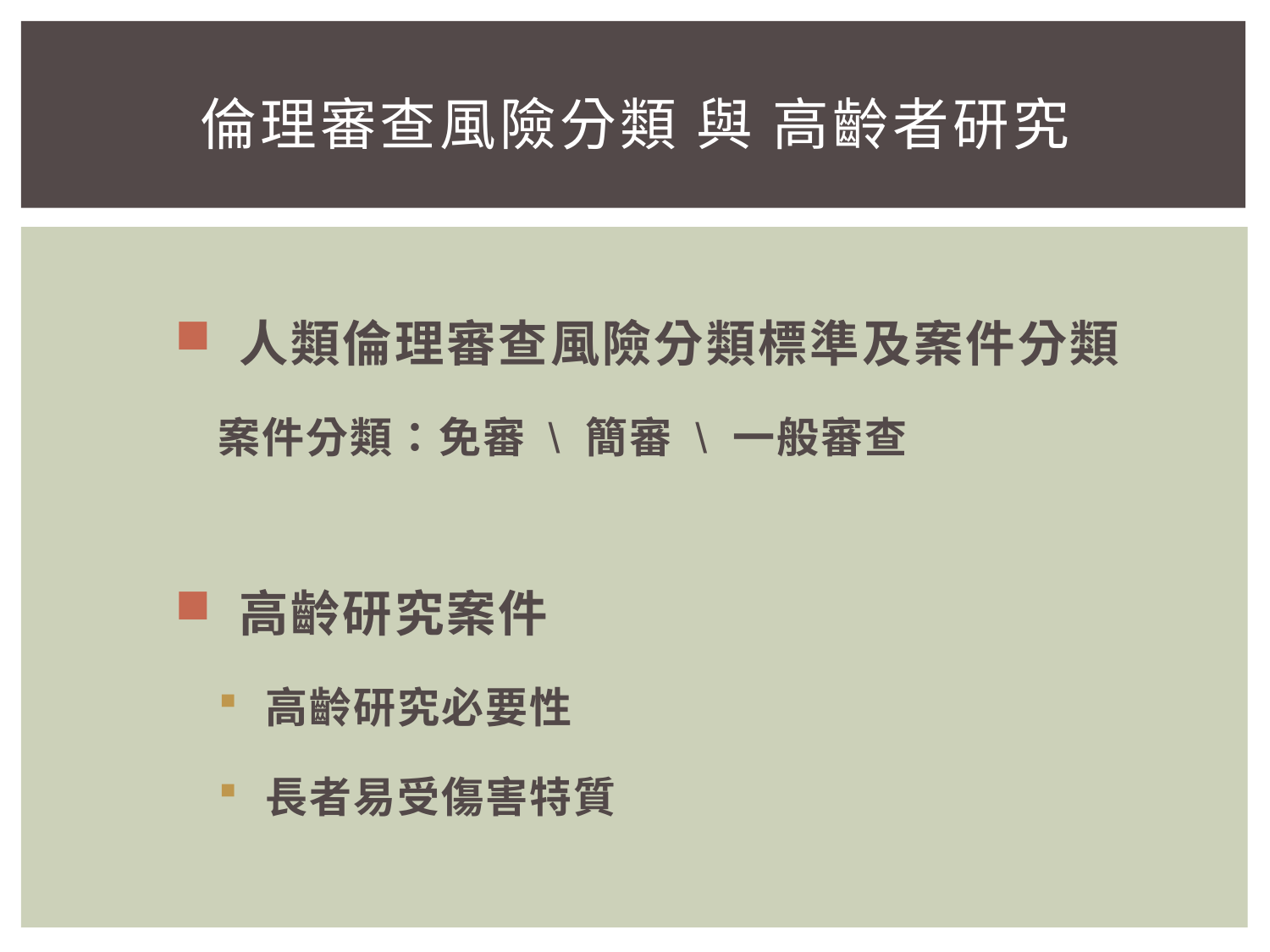

# 倫理審查風險分類 與 高齡者研究
 人類倫理審查風險分類標準及案件分類
案件分類：免審 \ 簡審 \ 一般審查

 高齡研究案件
 高齡研究必要性
 長者易受傷害特質